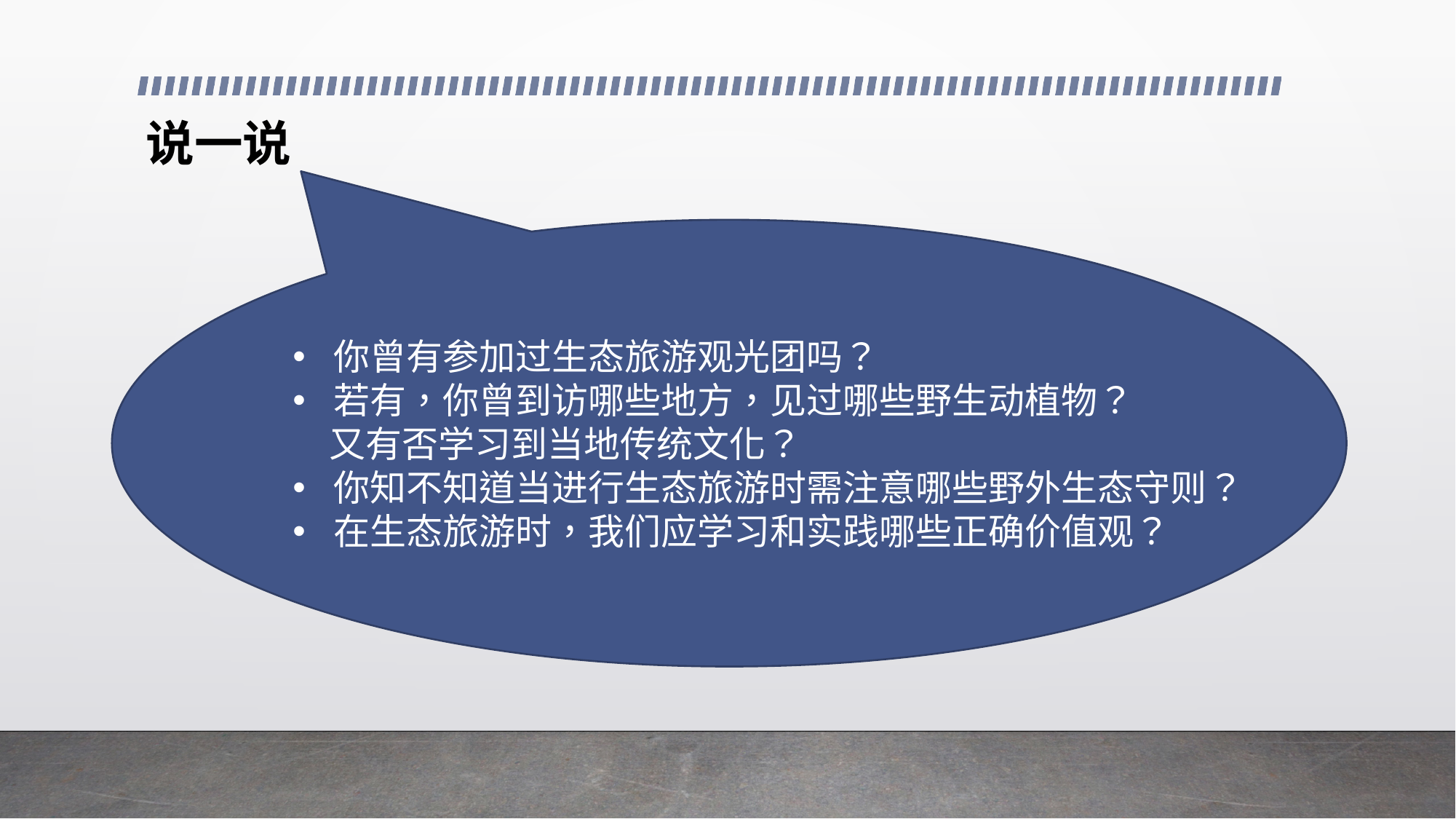

# 说一说
你曾有参加过生态旅游观光团吗？
若有，你曾到访哪些地方，见过哪些野生动植物？
        又有否学习到当地传统文化？
你知不知道当进行生态旅游时需注意哪些野外生态守则？
在生态旅游时，我们应学习和实践哪些正确价值观？